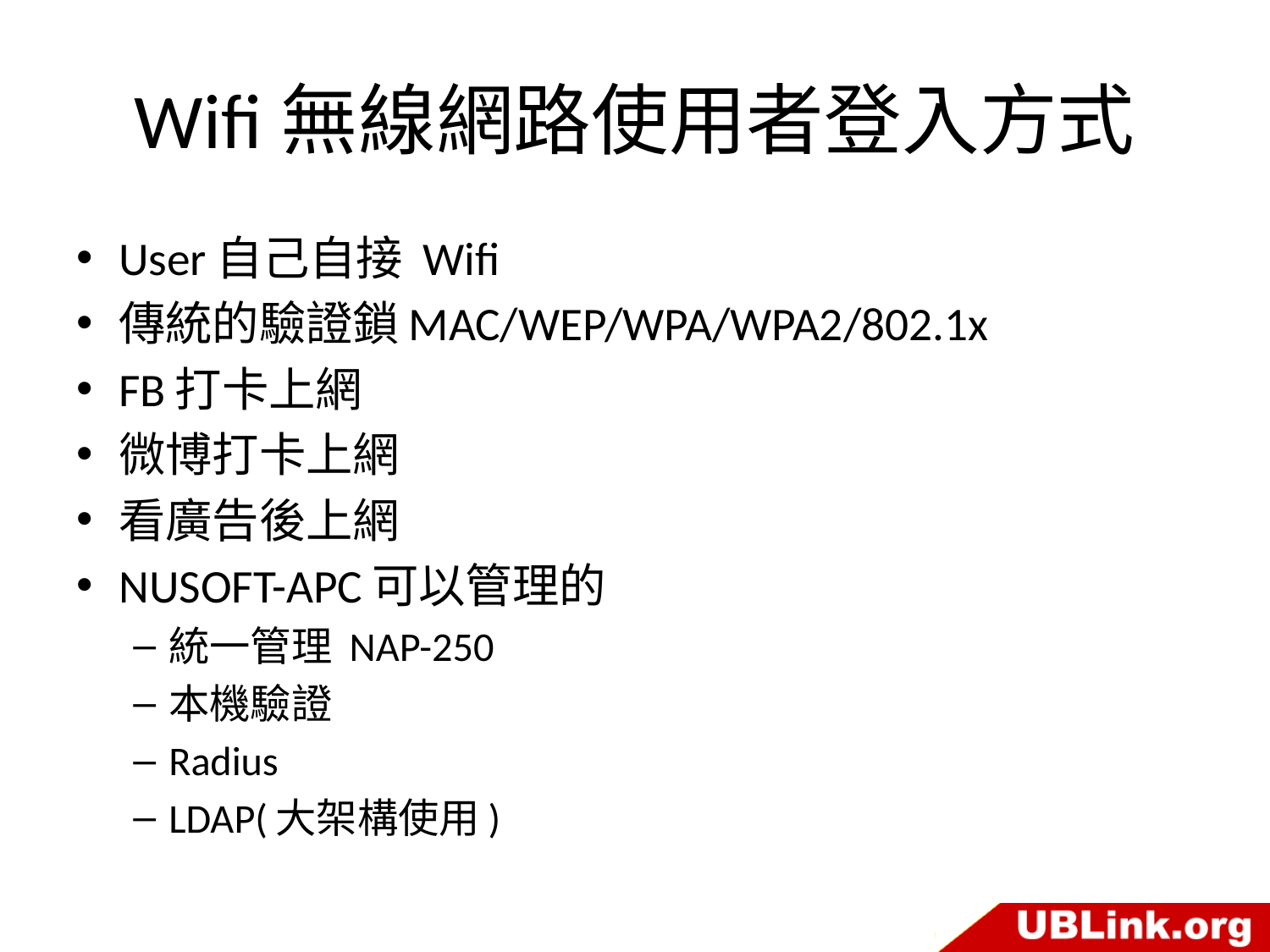

# Wifi無線網路使用者登入方式
User自己自接 Wifi
傳統的驗證鎖MAC/WEP/WPA/WPA2/802.1x
FB打卡上網
微博打卡上網
看廣告後上網
NUSOFT-APC可以管理的
統一管理 NAP-250
本機驗證
Radius
LDAP(大架構使用)